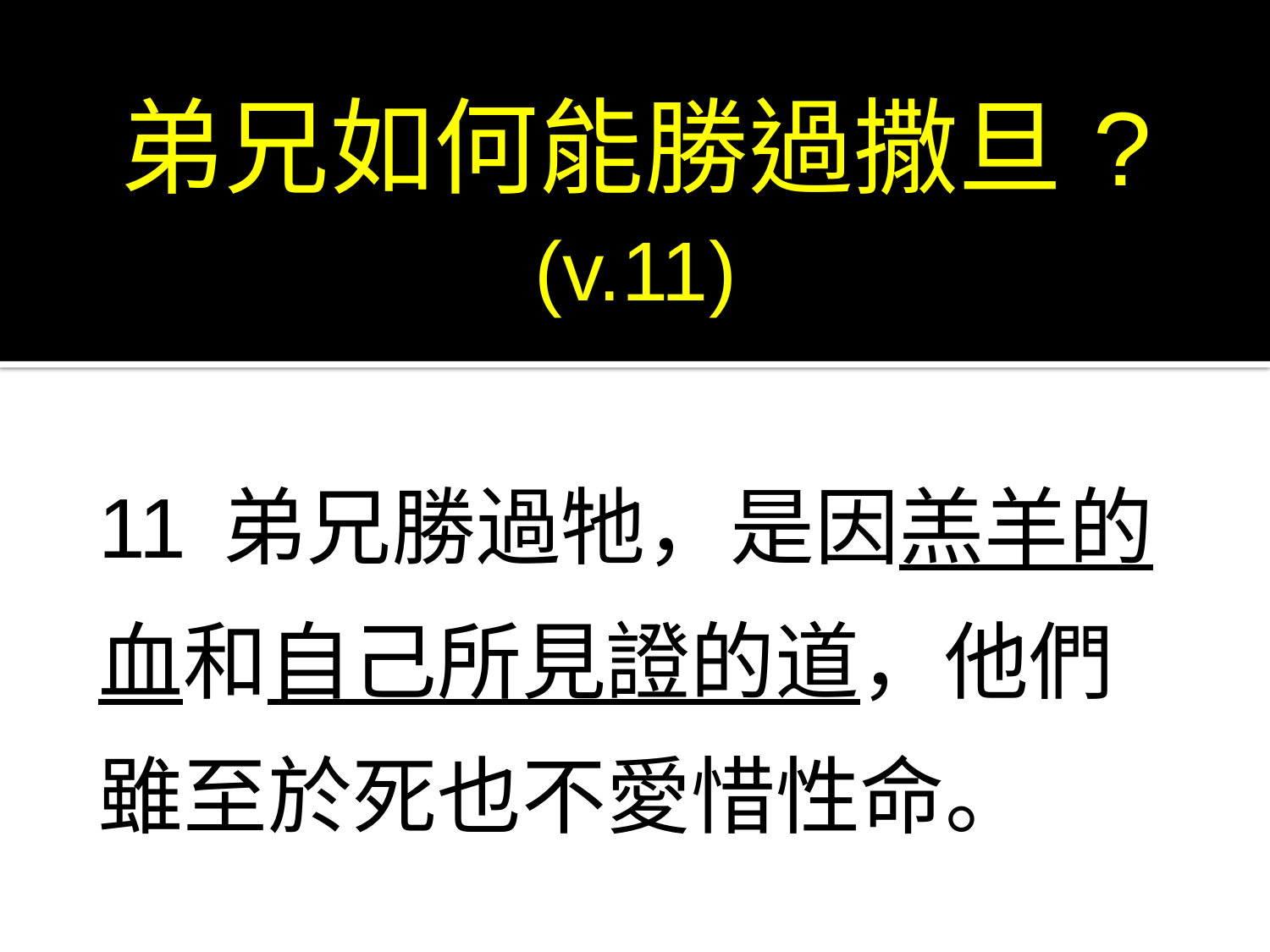

# 弟兄如何能勝過撒旦? (v.11)
11 弟兄勝過牠，是因羔羊的血和自己所見證的道，他們雖至於死也不愛惜性命。